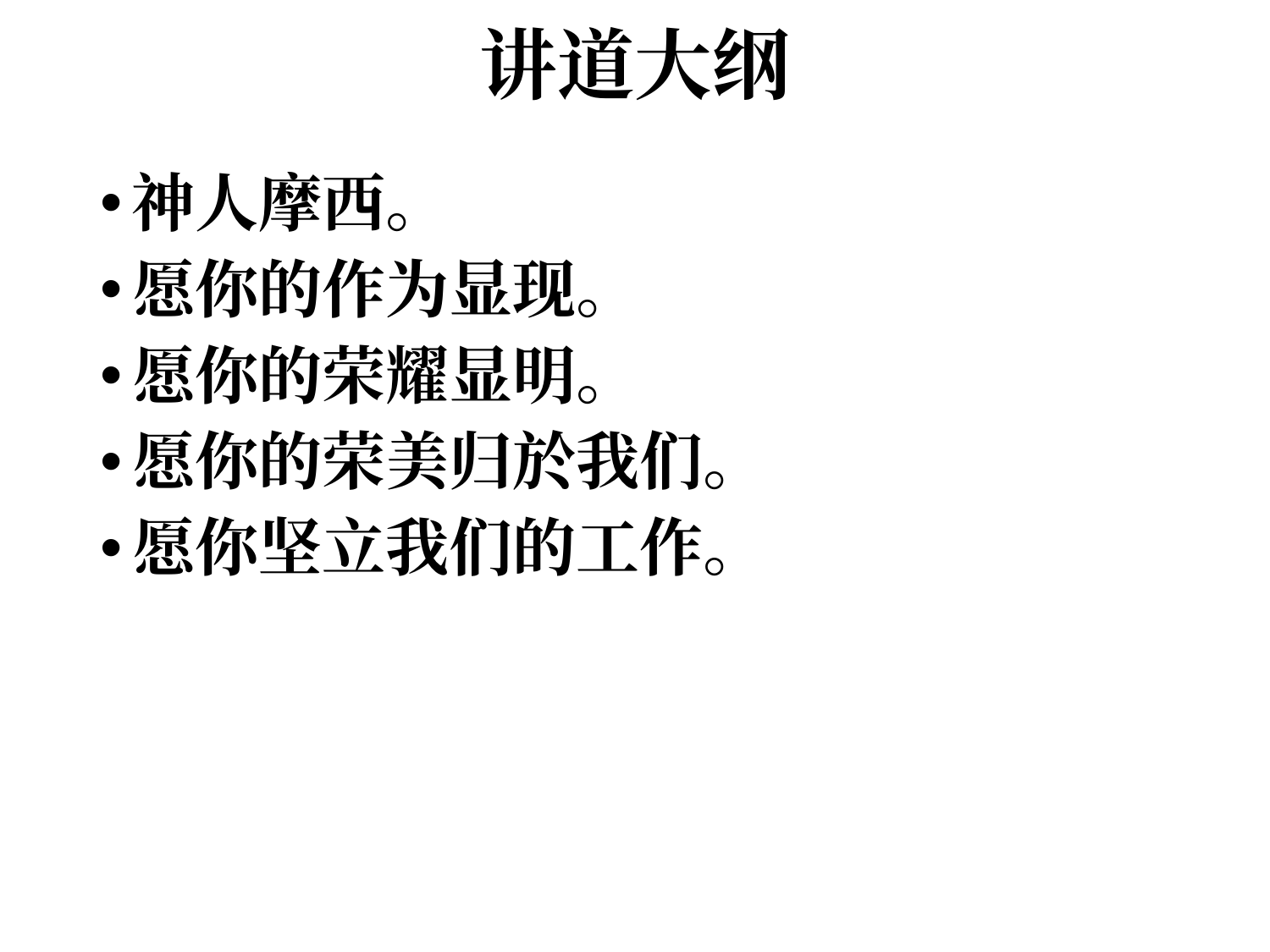

# 讲道大纲
神人摩西。
愿你的作为显现。
愿你的荣耀显明。
愿你的荣美归於我们。
愿你坚立我们的工作。